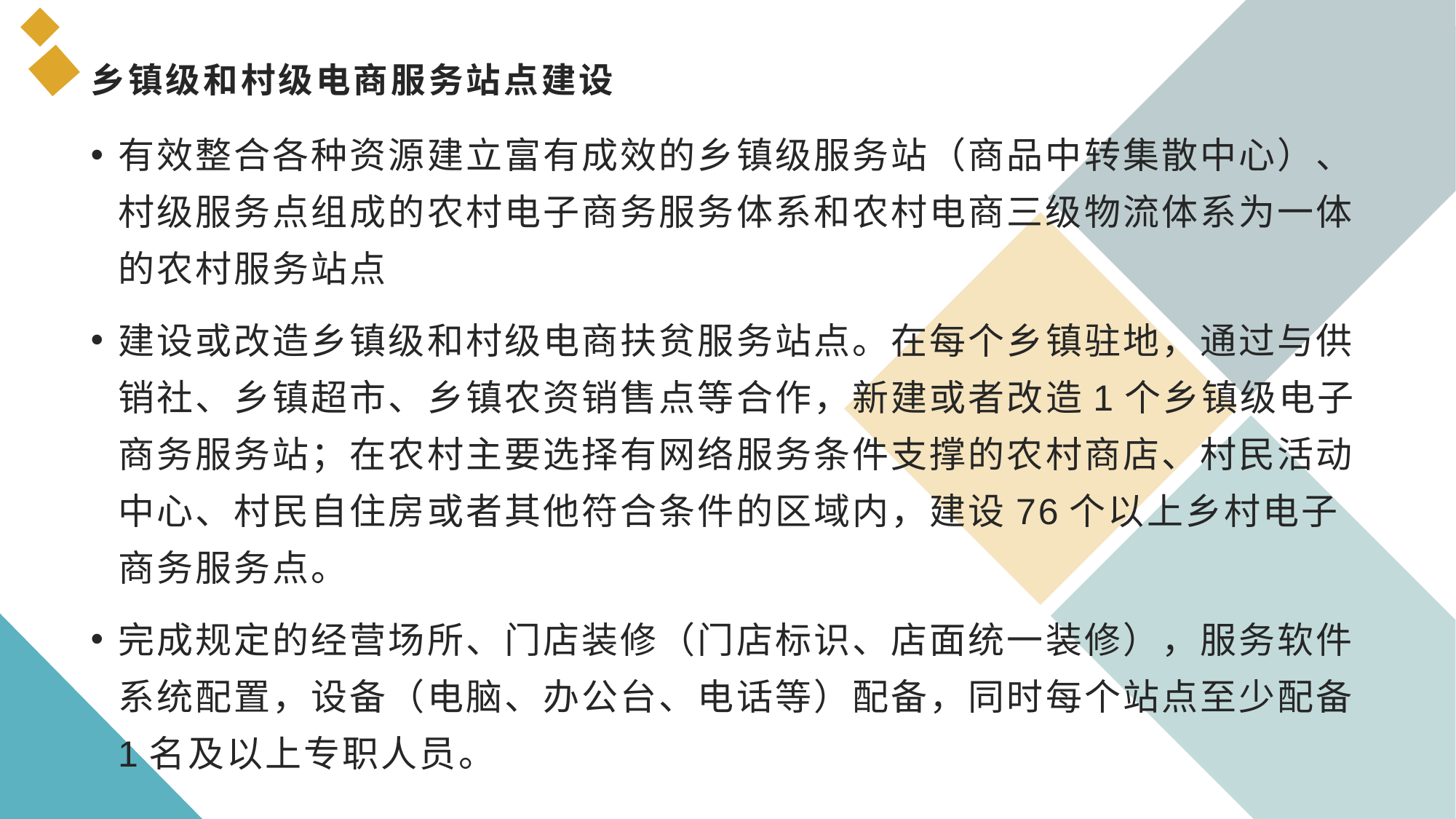

# 乡镇级和村级电商服务站点建设
有效整合各种资源建立富有成效的乡镇级服务站（商品中转集散中心）、村级服务点组成的农村电子商务服务体系和农村电商三级物流体系为一体的农村服务站点
建设或改造乡镇级和村级电商扶贫服务站点。在每个乡镇驻地，通过与供销社、乡镇超市、乡镇农资销售点等合作，新建或者改造1个乡镇级电子商务服务站；在农村主要选择有网络服务条件支撑的农村商店、村民活动中心、村民自住房或者其他符合条件的区域内，建设76个以上乡村电子商务服务点。
完成规定的经营场所、门店装修（门店标识、店面统一装修），服务软件系统配置，设备（电脑、办公台、电话等）配备，同时每个站点至少配备1名及以上专职人员。